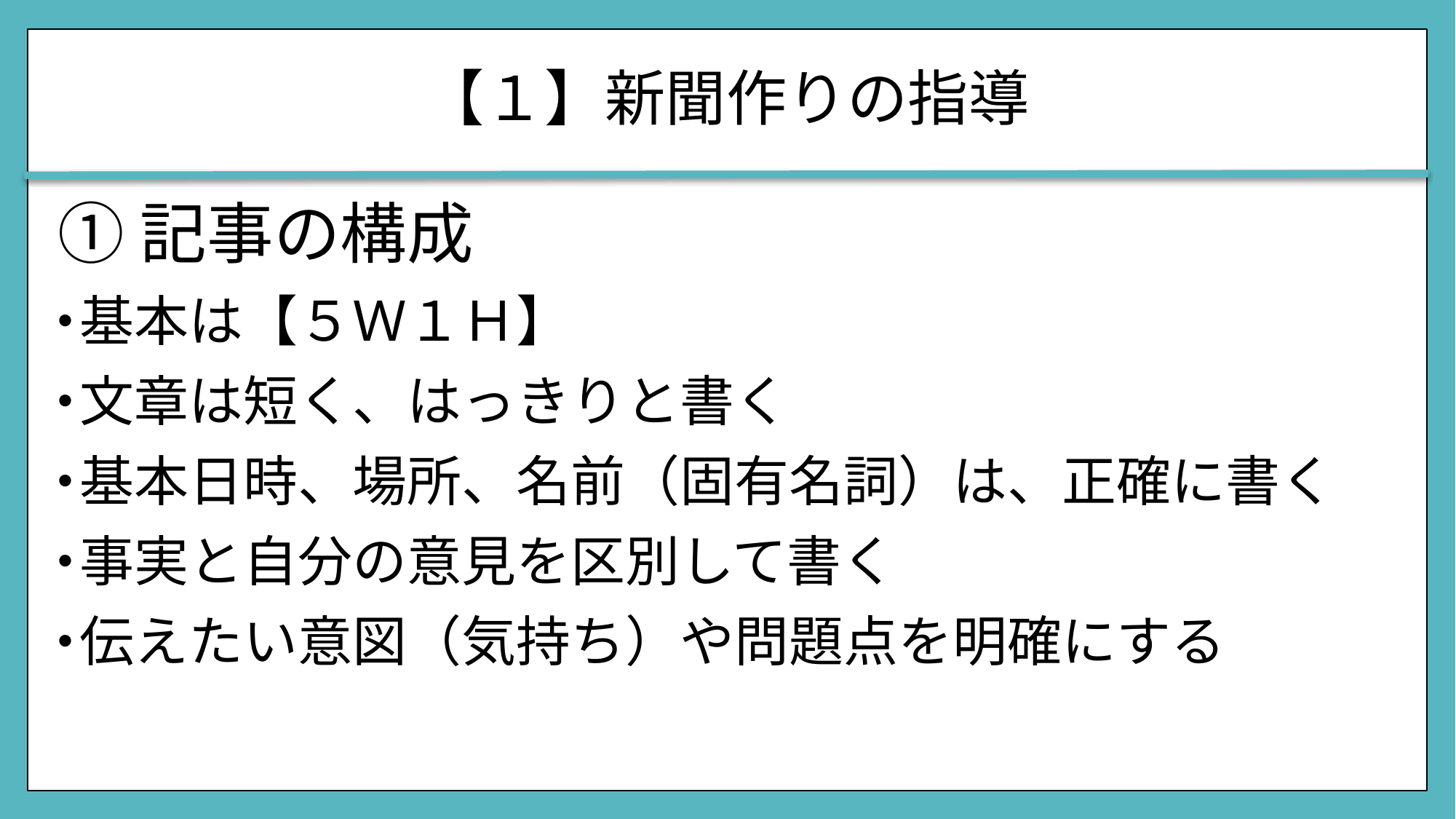

# 【１】新聞作りの指導
①記事の構成
基本は【５Ｗ１Ｈ】
文章は短く、はっきりと書く
基本日時、場所、名前（固有名詞）は、正確に書く
事実と自分の意見を区別して書く
伝えたい意図（気持ち）や問題点を明確にする